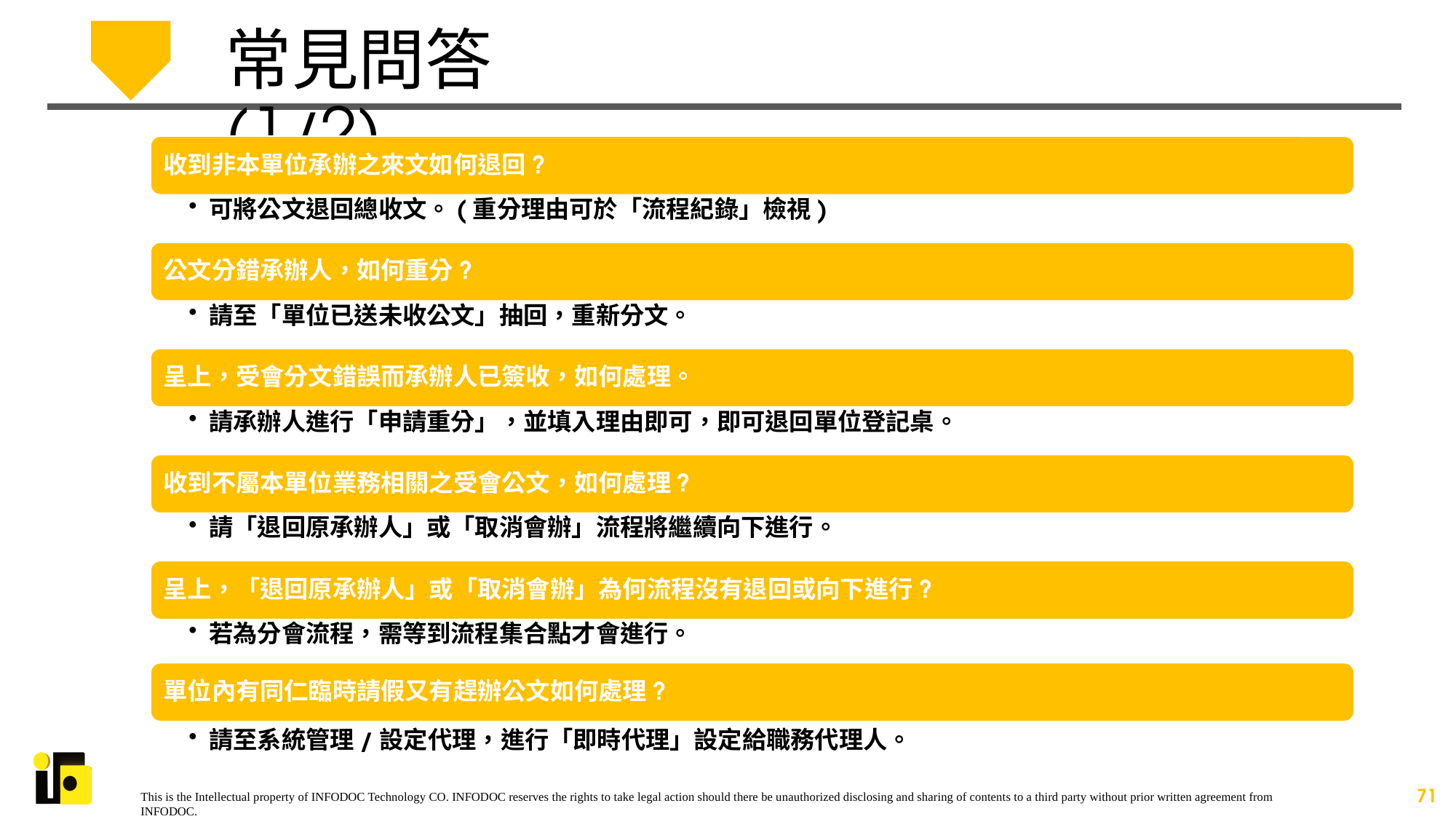

# 常見問答(1/2)
收到非本單位承辦之來文如何退回?
可將公文退回總收文。(重分理由可於「流程紀錄」檢視)
公文分錯承辦人，如何重分?
請至「單位已送未收公文」抽回，重新分文。
呈上，受會分文錯誤而承辦人已簽收，如何處理。
請承辦人進行「申請重分」，並填入理由即可，即可退回單位登記桌。
收到不屬本單位業務相關之受會公文，如何處理?
請「退回原承辦人」或「取消會辦」流程將繼續向下進行。
呈上，「退回原承辦人」或「取消會辦」為何流程沒有退回或向下進行?
若為分會流程，需等到流程集合點才會進行。
單位內有同仁臨時請假又有趕辦公文如何處理?
請至系統管理/設定代理，進行「即時代理」設定給職務代理人。
71